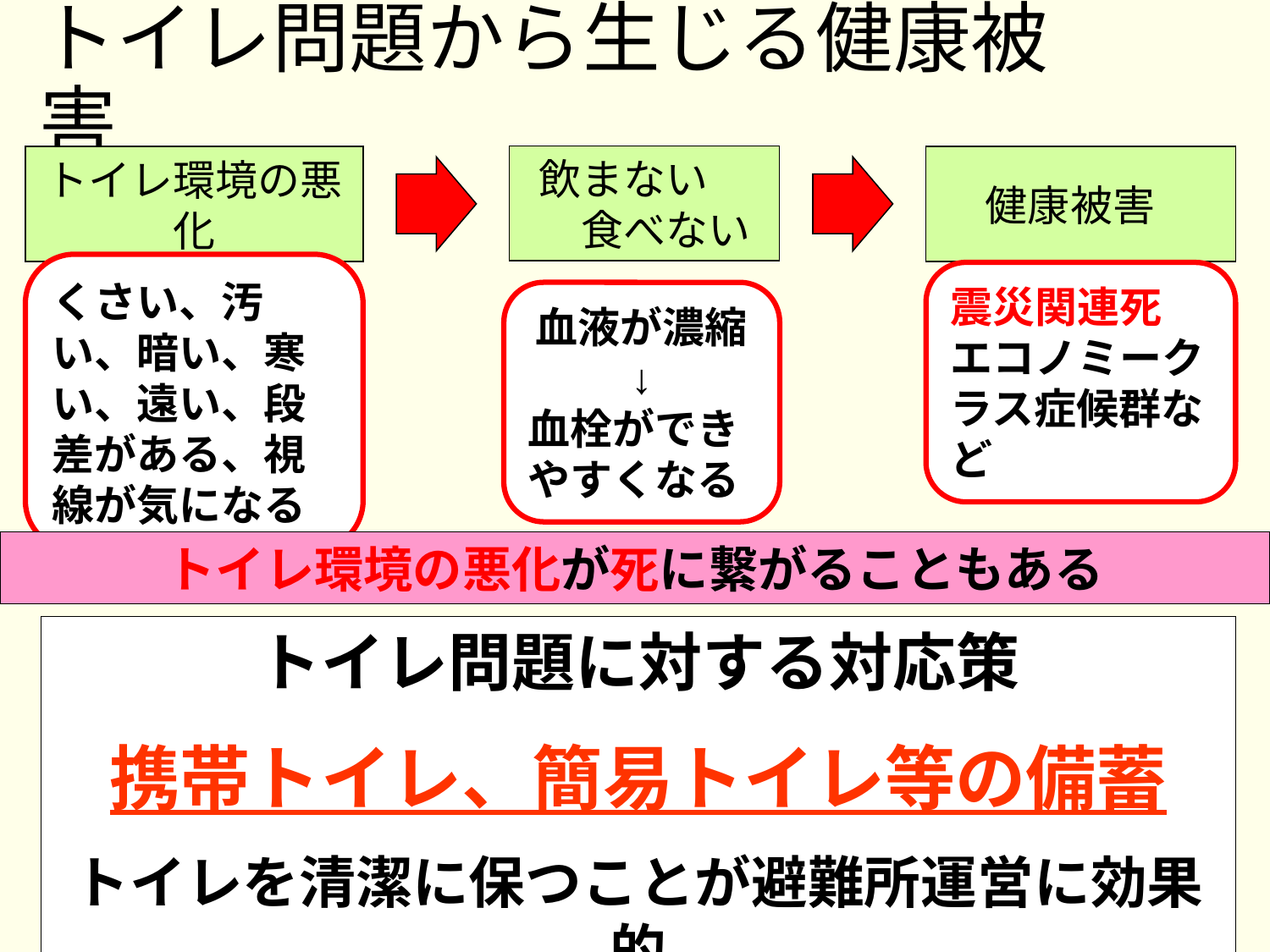

トイレ問題から生じる健康被害
飲まない　　食べない
トイレ環境の悪化
健康被害

くさい、汚い、暗い、寒い、遠い、段差がある、視線が気になる
血液が濃縮
↓
血栓ができやすくなる
震災関連死
エコノミークラス症候群など
トイレ環境の悪化が死に繋がることもある
トイレ問題に対する対応策
携帯トイレ、簡易トイレ等の備蓄
トイレを清潔に保つことが避難所運営に効果的